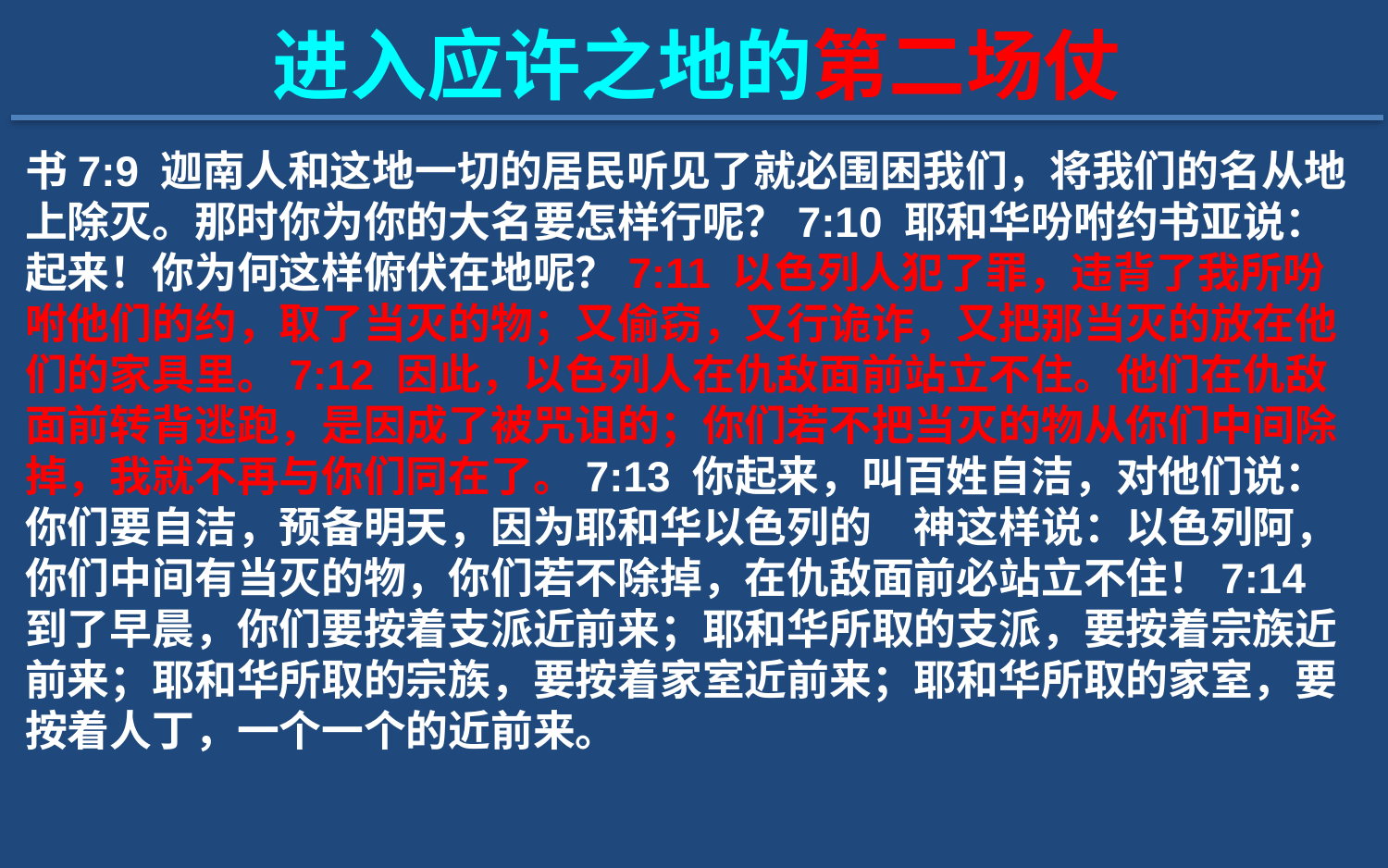

进入应许之地的第二场仗
书7:9 迦南人和这地一切的居民听见了就必围困我们，将我们的名从地上除灭。那时你为你的大名要怎样行呢？7:10 耶和华吩咐约书亚说：起来！你为何这样俯伏在地呢？7:11 以色列人犯了罪，违背了我所吩咐他们的约，取了当灭的物；又偷窃，又行诡诈，又把那当灭的放在他们的家具里。7:12 因此，以色列人在仇敌面前站立不住。他们在仇敌面前转背逃跑，是因成了被咒诅的；你们若不把当灭的物从你们中间除掉，我就不再与你们同在了。7:13 你起来，叫百姓自洁，对他们说：你们要自洁，预备明天，因为耶和华以色列的　神这样说：以色列阿，你们中间有当灭的物，你们若不除掉，在仇敌面前必站立不住！7:14 到了早晨，你们要按着支派近前来；耶和华所取的支派，要按着宗族近前来；耶和华所取的宗族，要按着家室近前来；耶和华所取的家室，要按着人丁，一个一个的近前来。